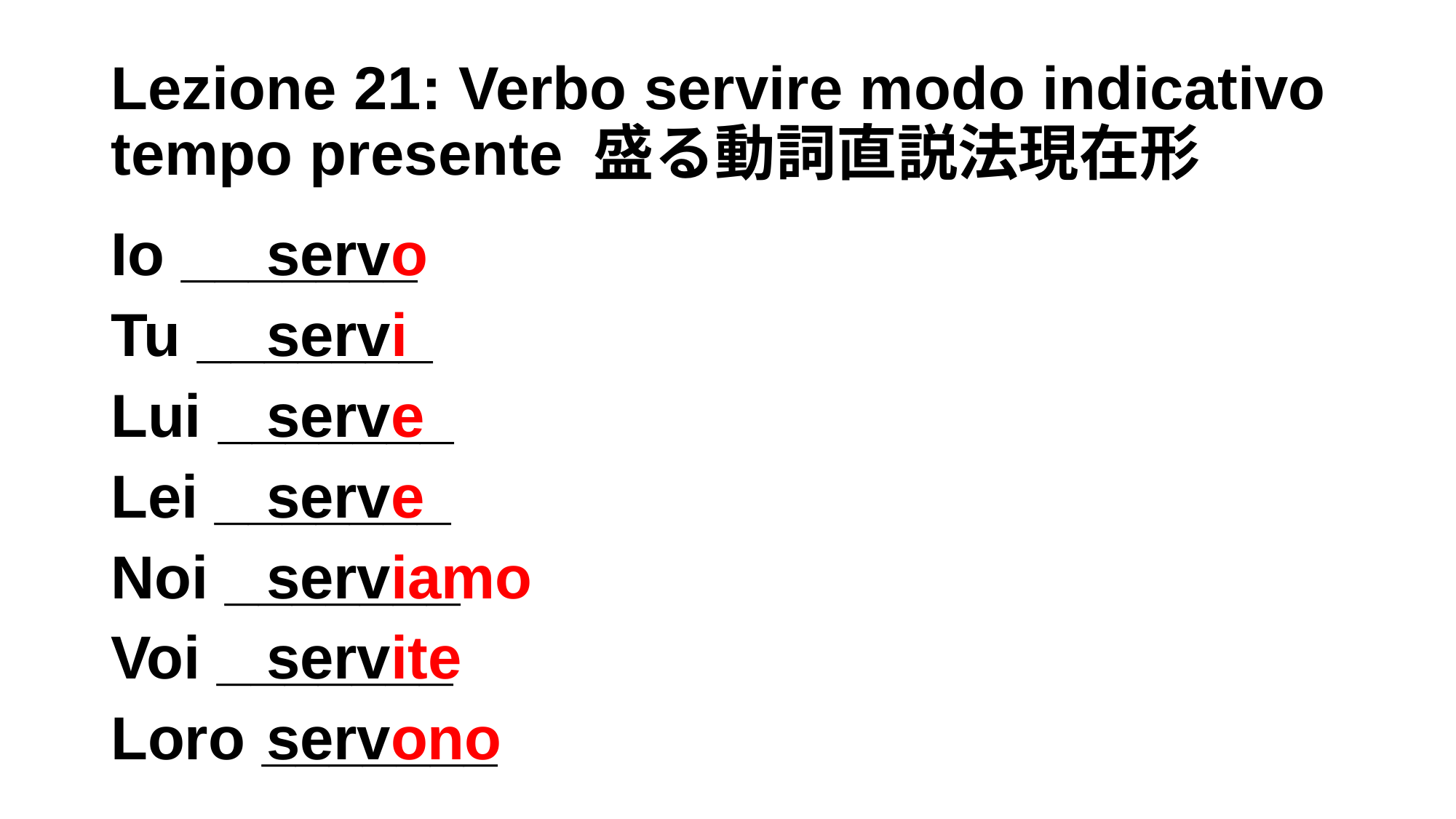

# Lezione 21: Verbo servire modo indicativo tempo presente 盛る動詞直説法現在形
Io _______
Tu _______
Lui _______
Lei _______
Noi _______
Voi _______
Loro _______

servo
servi
serve
serve
serviamo
servite
servono